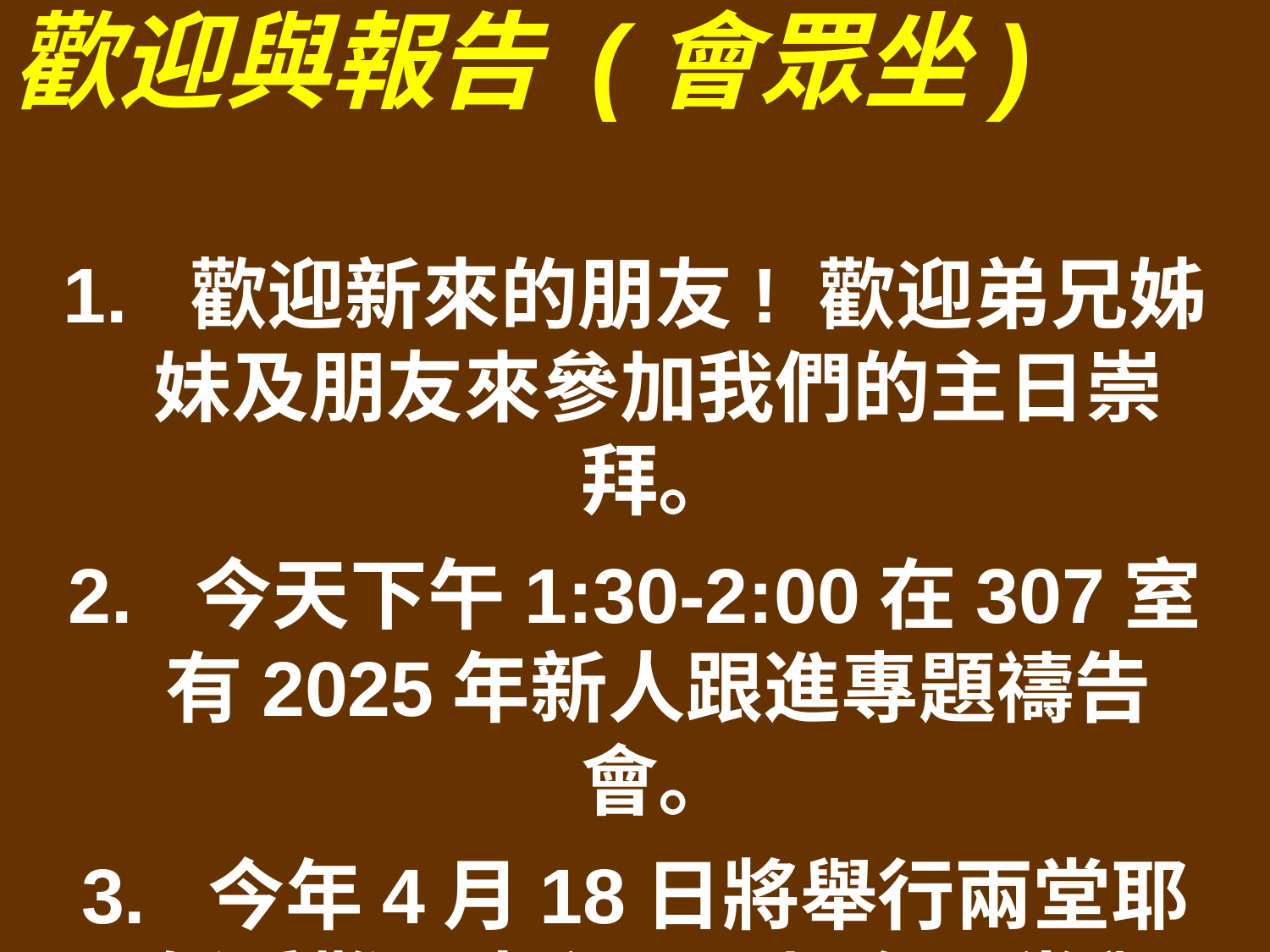

歡迎與報告 (會眾坐)

1.  歡迎新來的朋友! 歡迎弟兄姊妹及朋友來參加我們的主日崇拜。
2.  今天下午1:30-2:00在307室有2025年新人跟進專題禱告會。
3.  今年4月18日將舉行兩堂耶穌受難日崇拜。一場在母堂舉行，另一場在西區教会舉行，两场都於晚上7:00 開始。